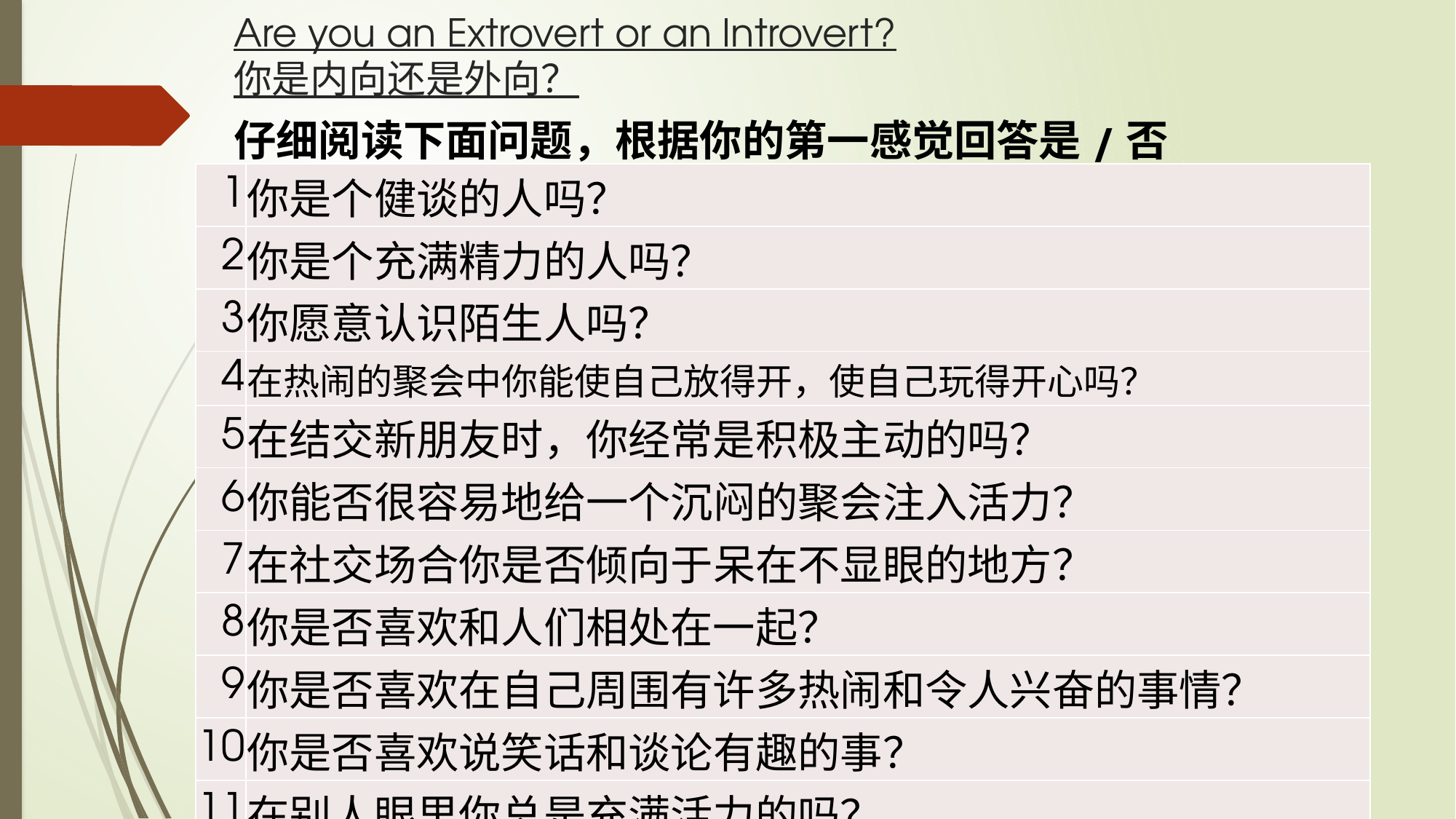

# Are you an Extrovert or an Introvert? 你是内向还是外向？
仔细阅读下面问题，根据你的第一感觉回答是/否
| 1 | 你是个健谈的人吗？ |
| --- | --- |
| 2 | 你是个充满精力的人吗？ |
| 3 | 你愿意认识陌生人吗？ |
| 4 | 在热闹的聚会中你能使自己放得开，使自己玩得开心吗？ |
| 5 | 在结交新朋友时，你经常是积极主动的吗？ |
| 6 | 你能否很容易地给一个沉闷的聚会注入活力？ |
| 7 | 在社交场合你是否倾向于呆在不显眼的地方？ |
| 8 | 你是否喜欢和人们相处在一起？ |
| 9 | 你是否喜欢在自己周围有许多热闹和令人兴奋的事情？ |
| 10 | 你是否喜欢说笑话和谈论有趣的事？ |
| 11 | 在别人眼里你总是充满活力的吗？ |
| 12 | 你能使一个聚会顺利进行下去吗？ |